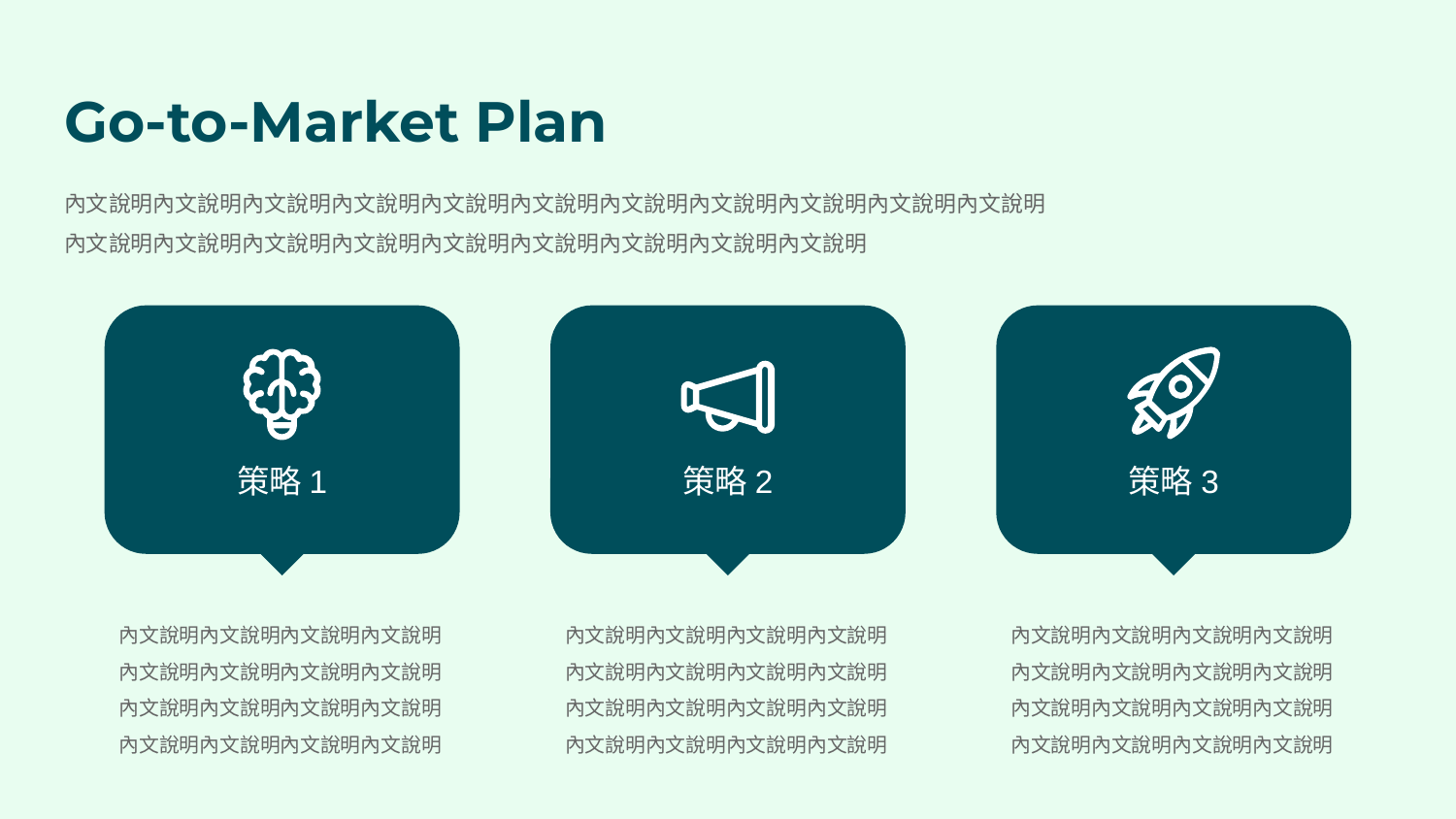

# Go-to-Market Plan
內文說明內文說明內文說明內文說明內文說明內文說明內文說明內文說明內文說明內文說明內文說明內文說明內文說明內文說明內文說明內文說明內文說明內文說明內文說明內文說明

策略1
策略2
策略3
內文說明內文說明內文說明內文說明內文說明內文說明內文說明內文說明內文說明內文說明內文說明內文說明內文說明內文說明內文說明內文說明
內文說明內文說明內文說明內文說明內文說明內文說明內文說明內文說明內文說明內文說明內文說明內文說明內文說明內文說明內文說明內文說明
內文說明內文說明內文說明內文說明內文說明內文說明內文說明內文說明內文說明內文說明內文說明內文說明內文說明內文說明內文說明內文說明